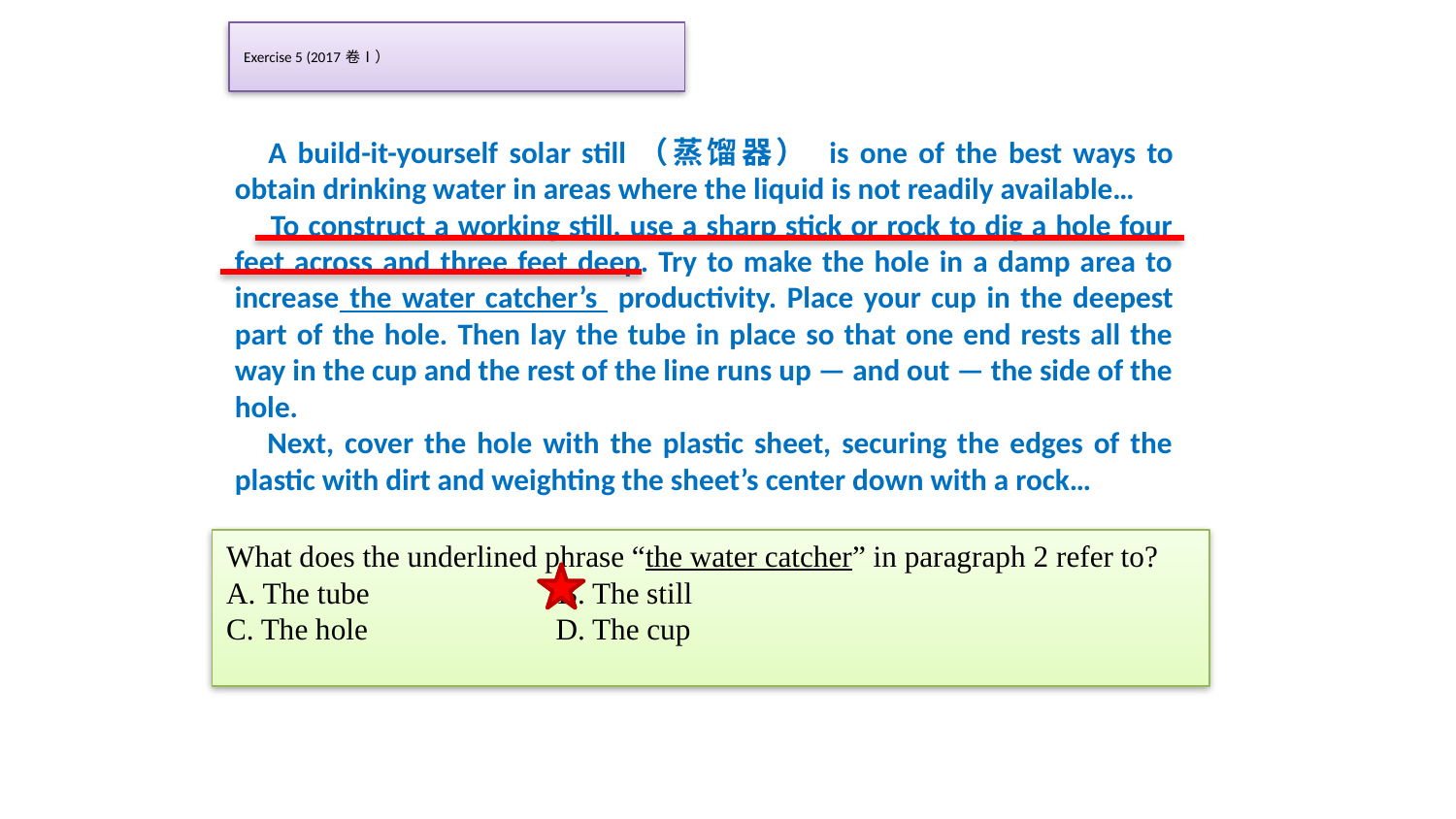

# Exercise 5 (2017 卷Ⅰ）
   A build-it-yourself solar still（蒸馏器） is one of the best ways to obtain drinking water in areas where the liquid is not readily available…
    To construct a working still, use a sharp stick or rock to dig a hole four feet across and three feet deep. Try to make the hole in a damp area to increase the water catcher’s  productivity. Place your cup in the deepest part of the hole. Then lay the tube in place so that one end rests all the way in the cup and the rest of the line runs up — and out — the side of the hole.
   Next, cover the hole with the plastic sheet, securing the edges of the plastic with dirt and weighting the sheet’s center down with a rock…

What does the underlined phrase “the water catcher” in paragraph 2 refer to?
A. The tube                         B. The still
C. The hole                         D. The cup